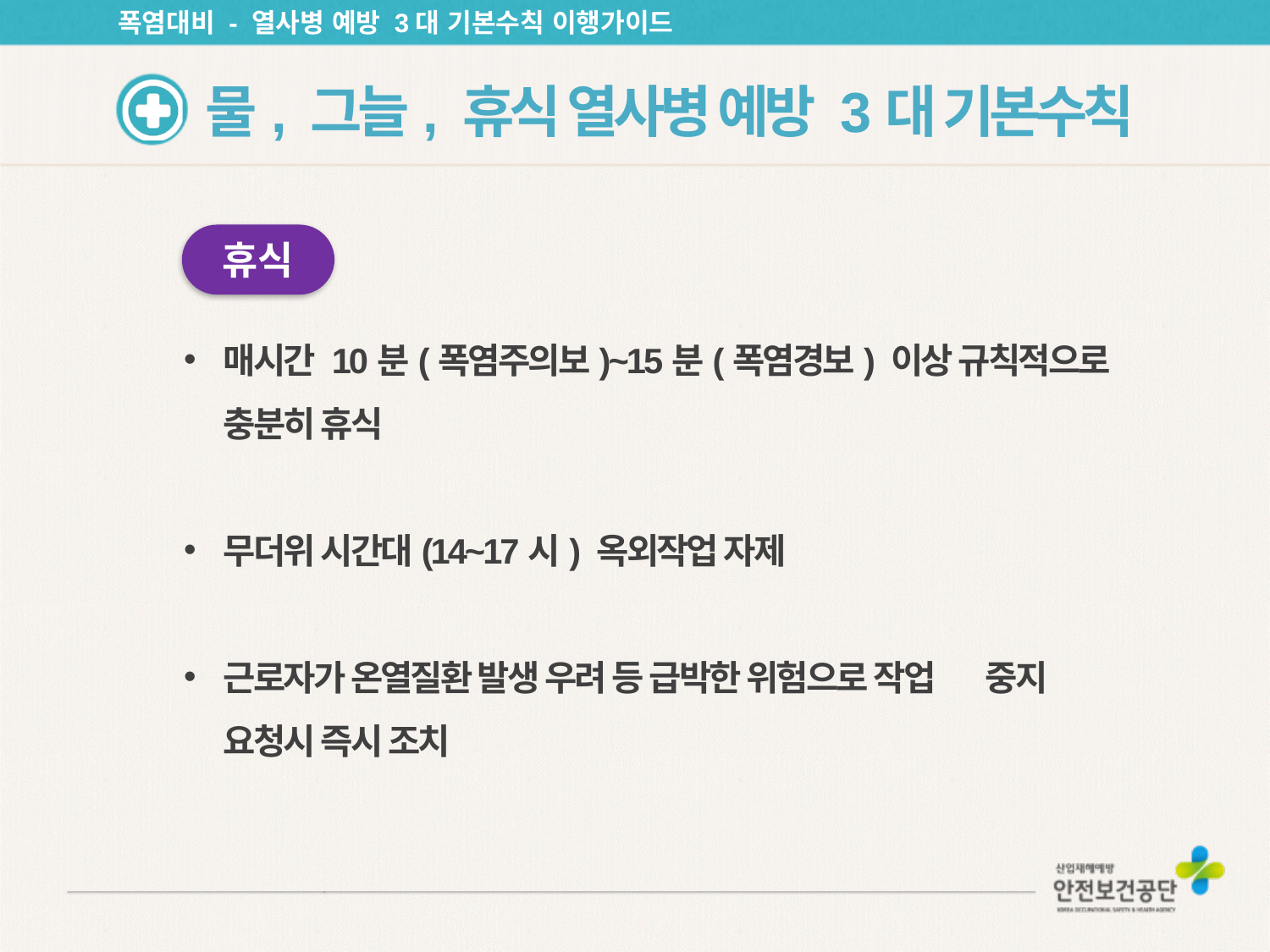

폭염대비 - 열사병 예방 3대 기본수칙 이행가이드
물, 그늘, 휴식 열사병 예방 3대 기본수칙
휴식
매시간 10분(폭염주의보)~15분(폭염경보) 이상 규칙적으로 충분히 휴식

무더위 시간대(14~17시) 옥외작업 자제

근로자가 온열질환	발생 우려 등 급박한 위험으로 작업	중지 요청시 즉시 조치